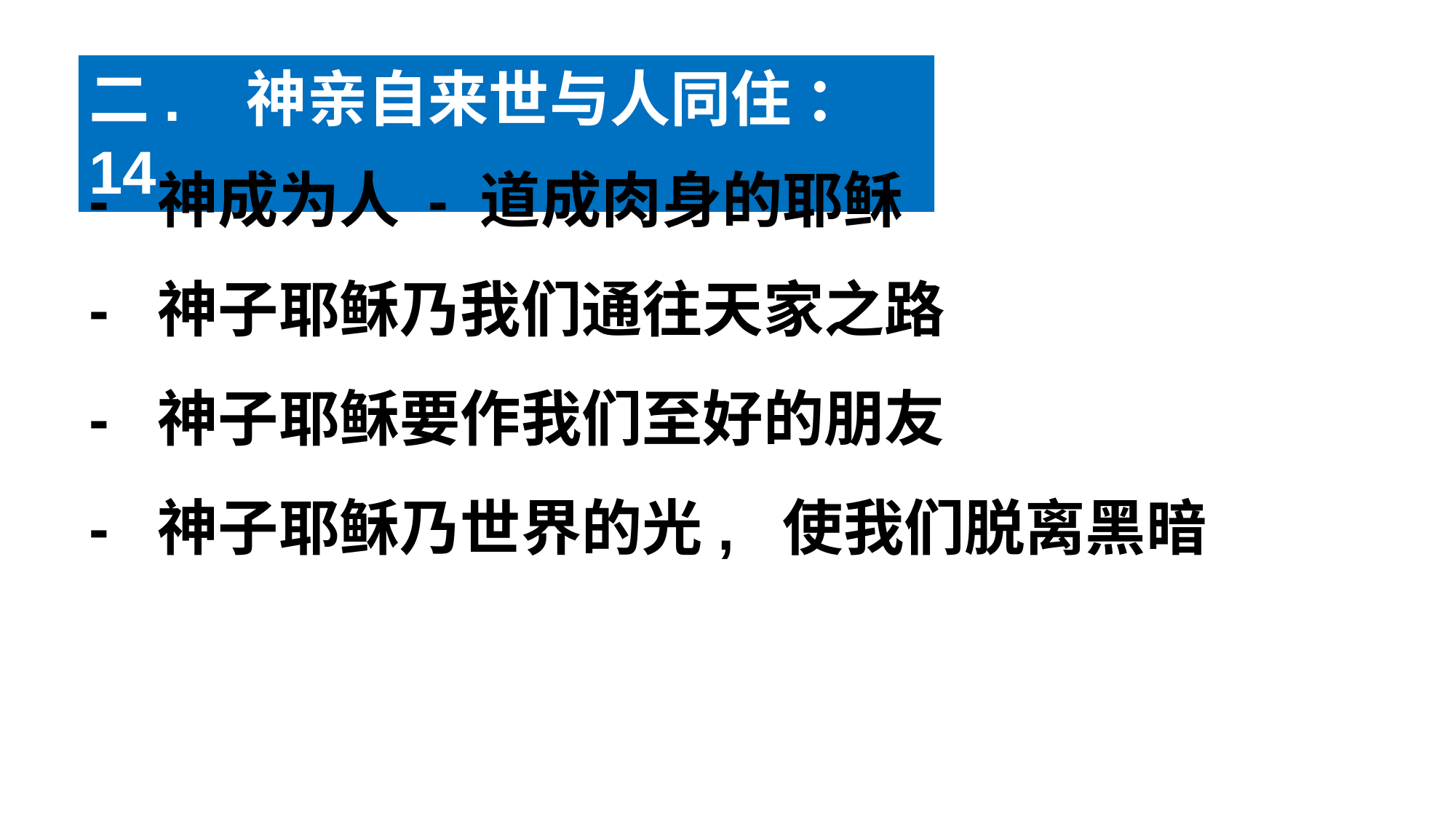

二.   神亲自来世与人同住 ：14
-  神成为人 - 道成肉身的耶稣
-  神子耶稣乃我们通往天家之路
-  神子耶稣要作我们至好的朋友
-  神子耶稣乃世界的光,  使我们脱离黑暗